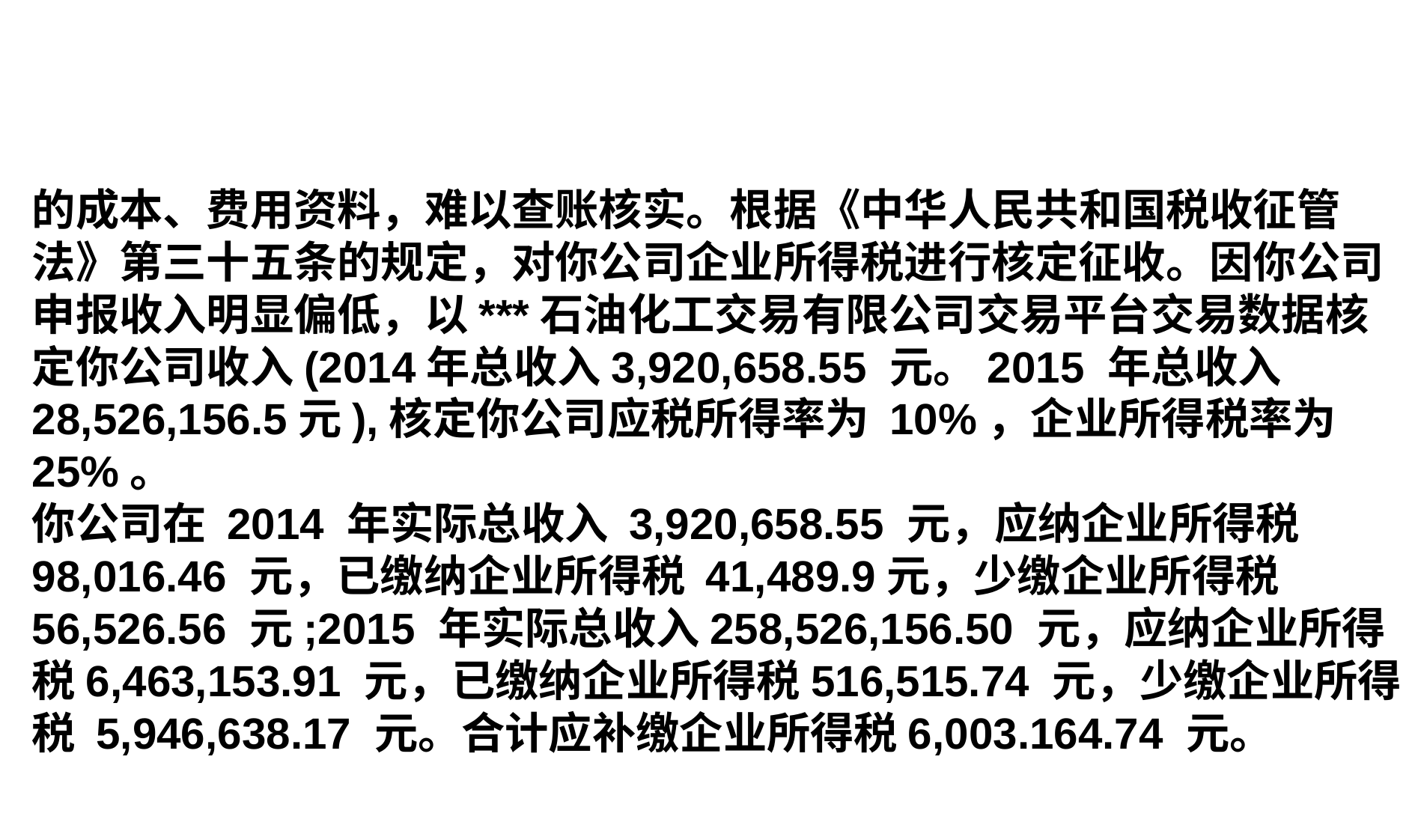

的成本、费用资料，难以查账核实。根据《中华人民共和国税收征管法》第三十五条的规定，对你公司企业所得税进行核定征收。因你公司申报收入明显偏低，以***石油化工交易有限公司交易平台交易数据核定你公司收入(2014年总收入3,920,658.55 元。2015 年总收入28,526,156.5元),核定你公司应税所得率为 10%，企业所得税率为 25%。
你公司在 2014 年实际总收入 3,920,658.55 元，应纳企业所得税98,016.46 元，已缴纳企业所得税 41,489.9元，少缴企业所得税 56,526.56 元;2015 年实际总收入258,526,156.50 元，应纳企业所得税6,463,153.91 元，已缴纳企业所得税516,515.74 元，少缴企业所得税 5,946,638.17 元。合计应补缴企业所得税6,003.164.74 元。